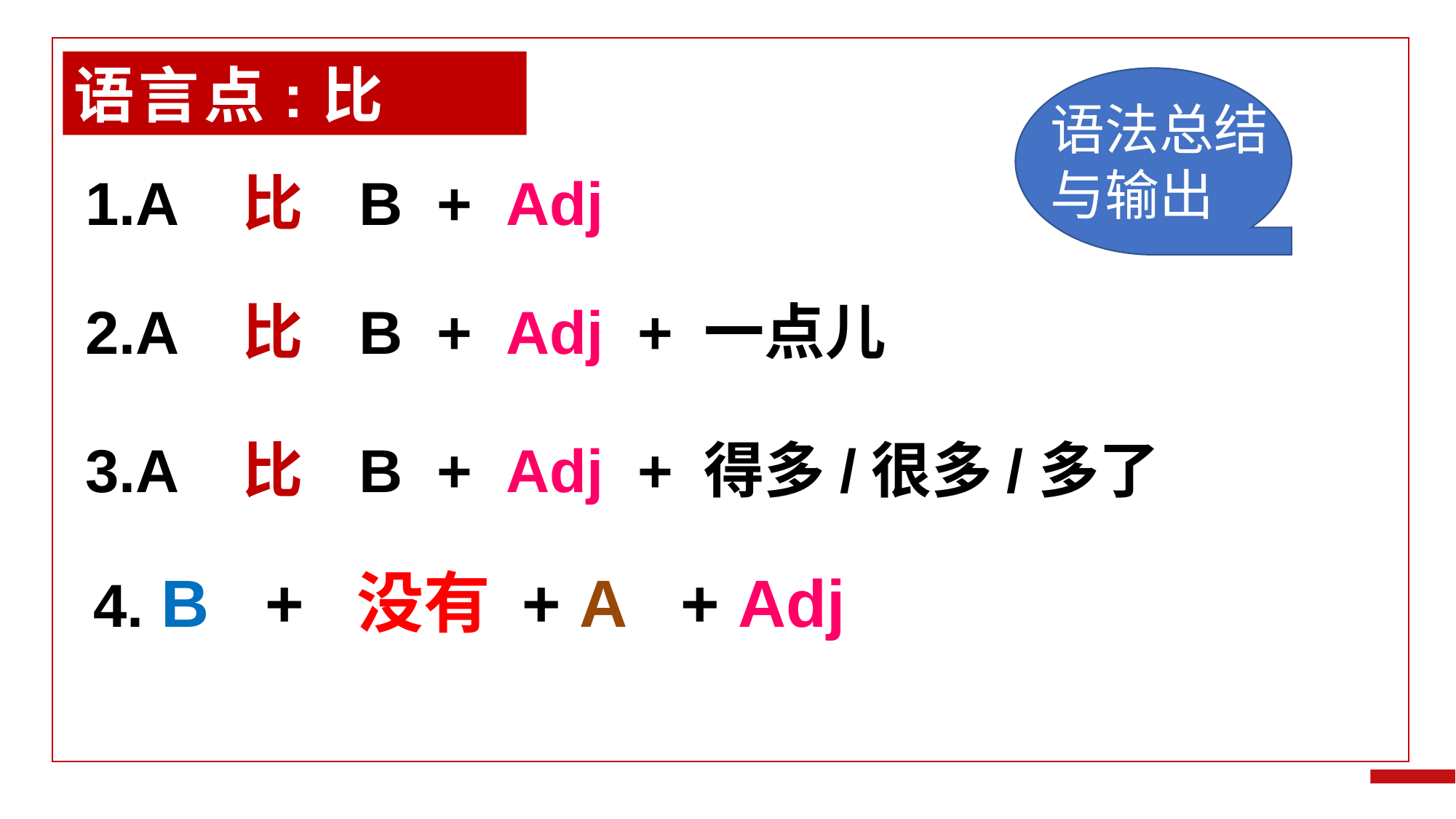

语言点:比

语法总结与输出
1.A   比   B  +  Adj
2.A   比   B  +  Adj  + 一点儿
3.A   比   B  +  Adj  + 得多/很多/多了
4. B   +  没有 + A   + Adj